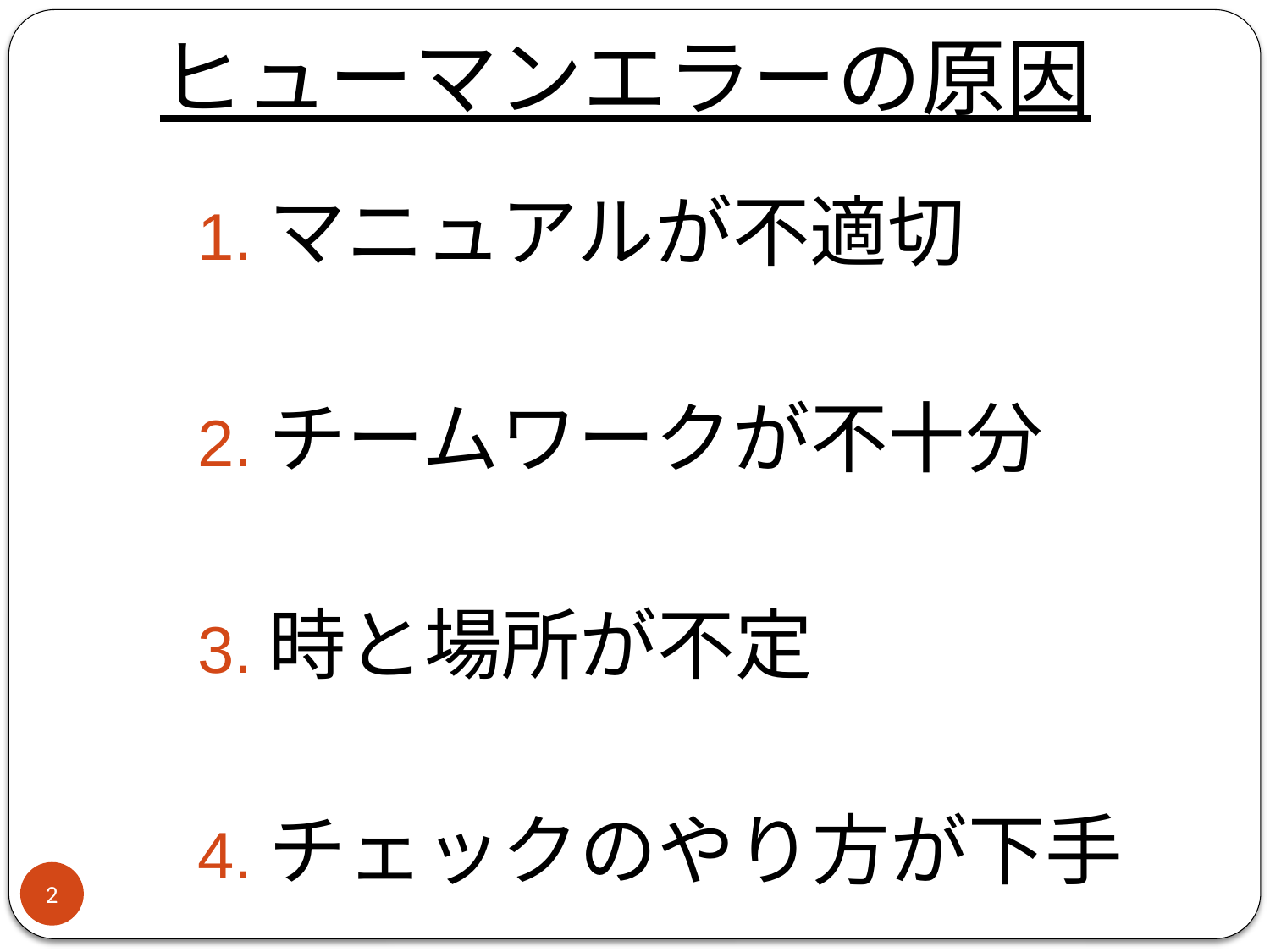

# ヒューマンエラーの原因
マニュアルが不適切

チームワークが不十分

時と場所が不定

チェックのやり方が下手
2